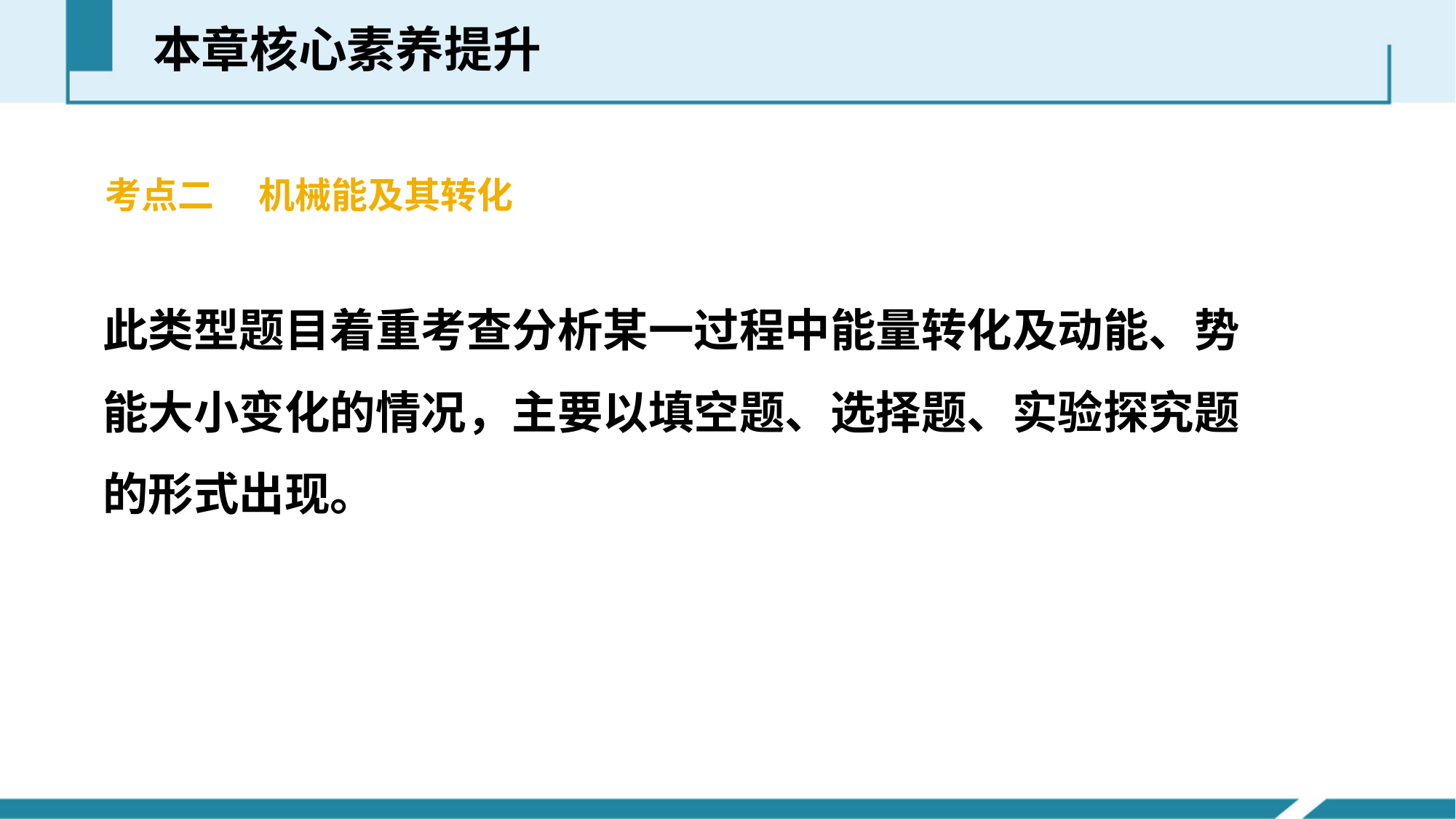

本章核心素养提升
考点二　 机械能及其转化
此类型题目着重考查分析某一过程中能量转化及动能、势能大小变化的情况，主要以填空题、选择题、实验探究题的形式出现。